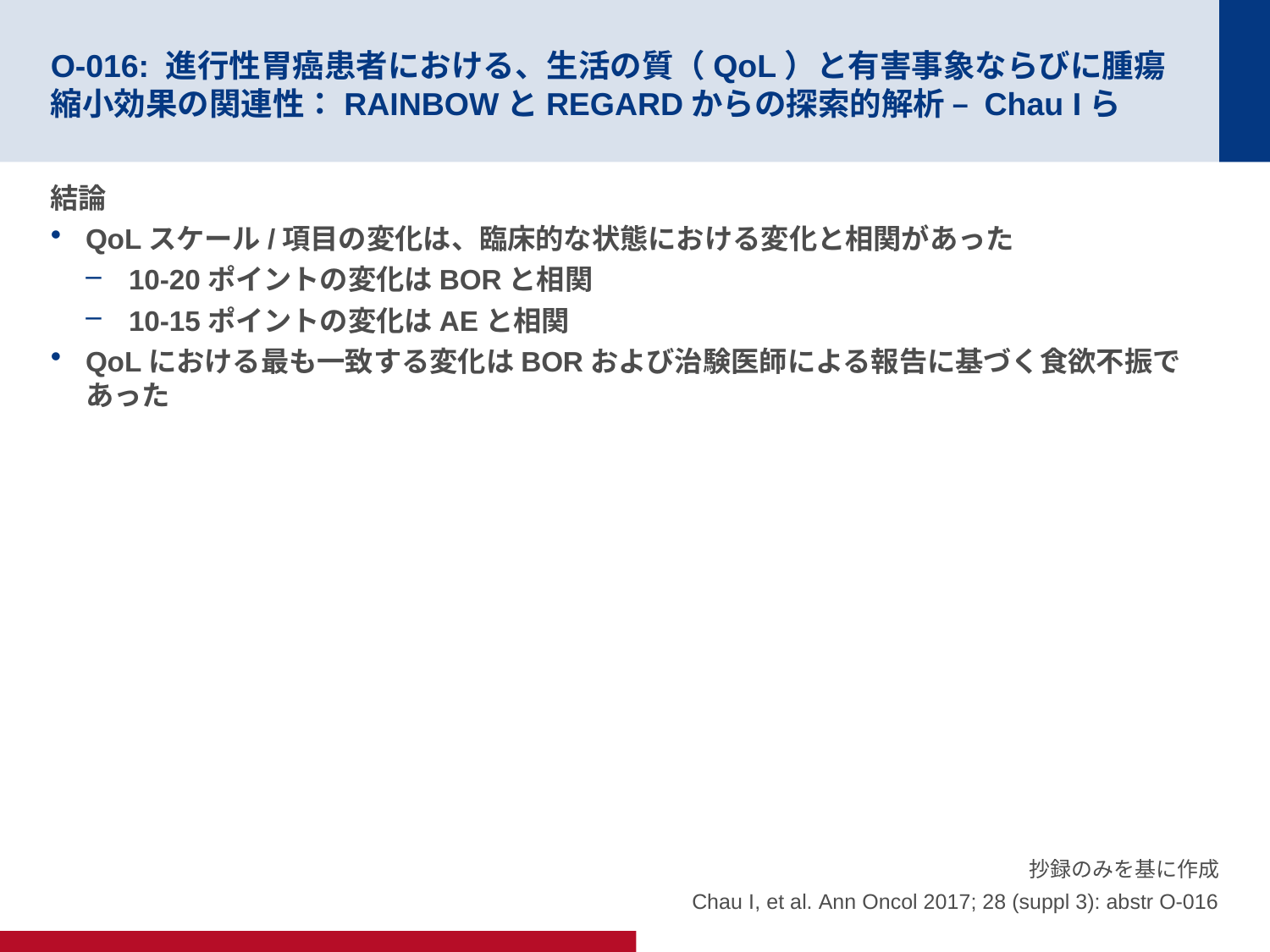

# O-016: 進行性胃癌患者における、生活の質（QoL）と有害事象ならびに腫瘍縮小効果の関連性：RAINBOWとREGARDからの探索的解析 – Chau Iら
結論
QoLスケール/項目の変化は、臨床的な状態における変化と相関があった
10-20ポイントの変化はBORと相関
10-15ポイントの変化はAEと相関
QoLにおける最も一致する変化はBORおよび治験医師による報告に基づく食欲不振であった
抄録のみを基に作成
Chau I, et al. Ann Oncol 2017; 28 (suppl 3): abstr O-016